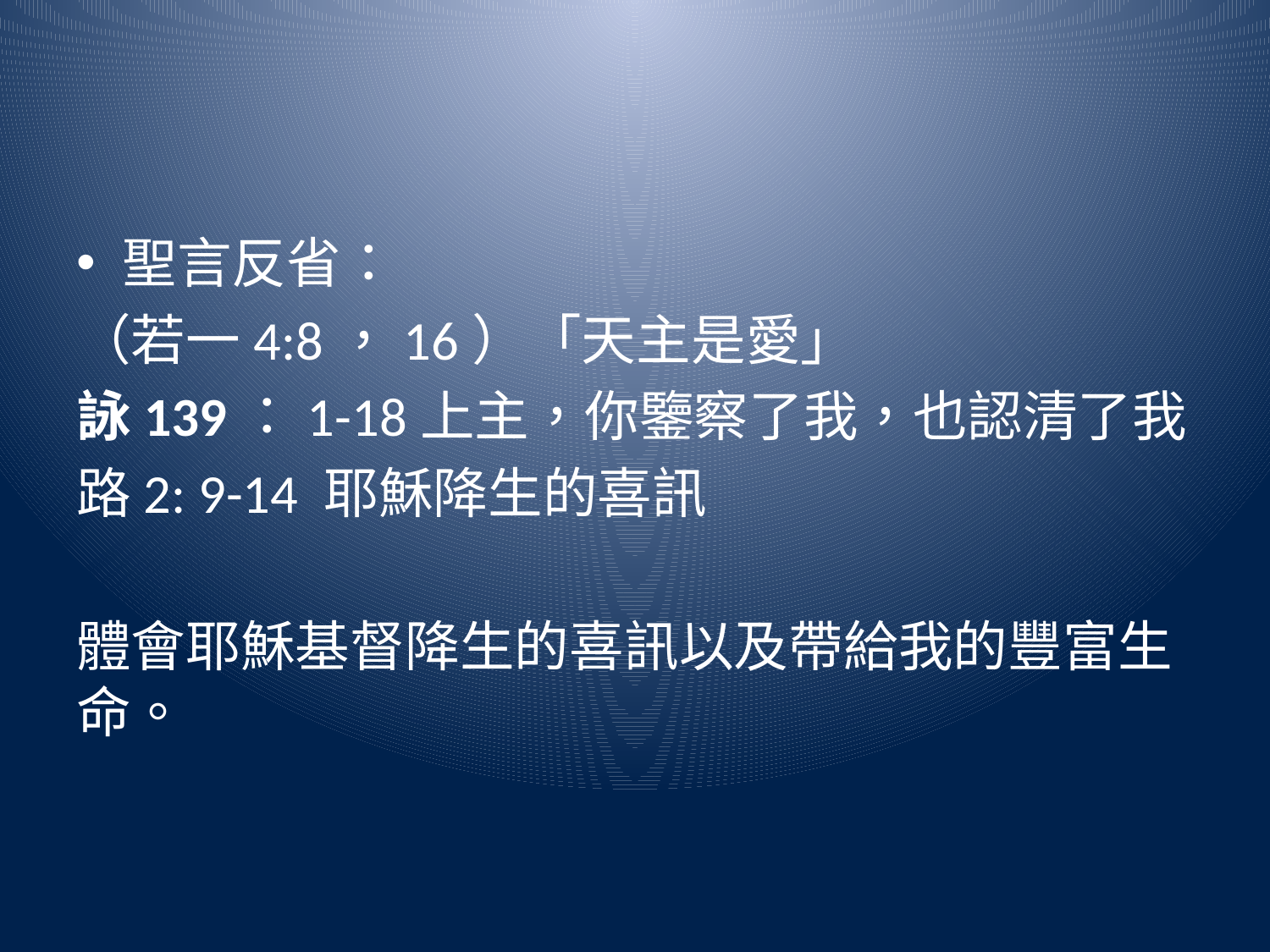

#
聖言反省：
（若一4:8，16）「天主是愛」
詠139：1-18上主，你鑒察了我，也認清了我
路2: 9-14 耶穌降生的喜訊

體會耶穌基督降生的喜訊以及帶給我的豐富生命。